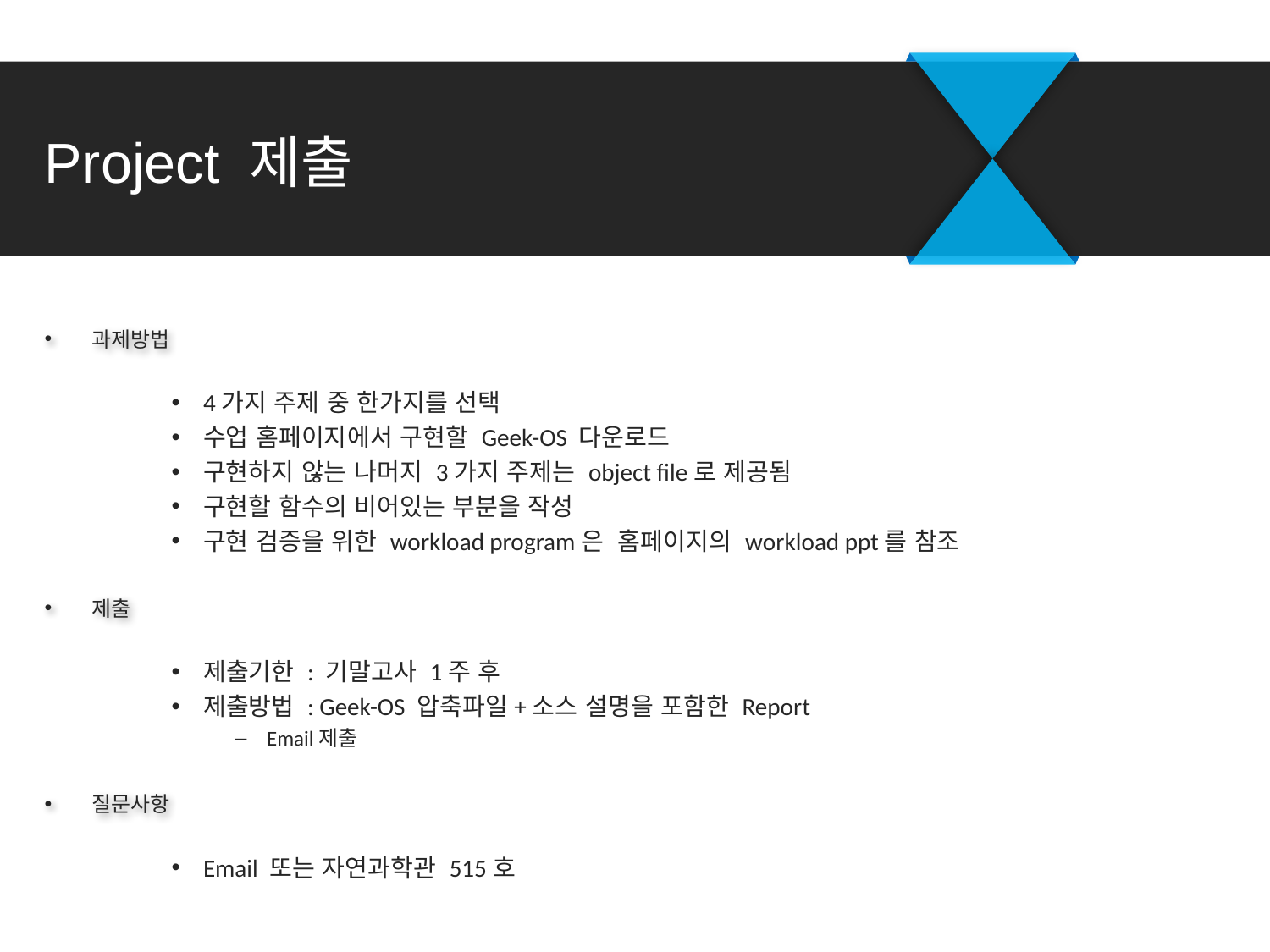

# Project 제출
과제방법
4가지 주제 중 한가지를 선택
수업 홈페이지에서 구현할 Geek-OS 다운로드
구현하지 않는 나머지 3가지 주제는 object file로 제공됨
구현할 함수의 비어있는 부분을 작성
구현 검증을 위한 workload program은  홈페이지의 workload ppt를 참조
제출
제출기한 : 기말고사 1주 후
제출방법 : Geek-OS 압축파일+소스 설명을 포함한 Report
Email제출

질문사항
Email 또는 자연과학관 515호